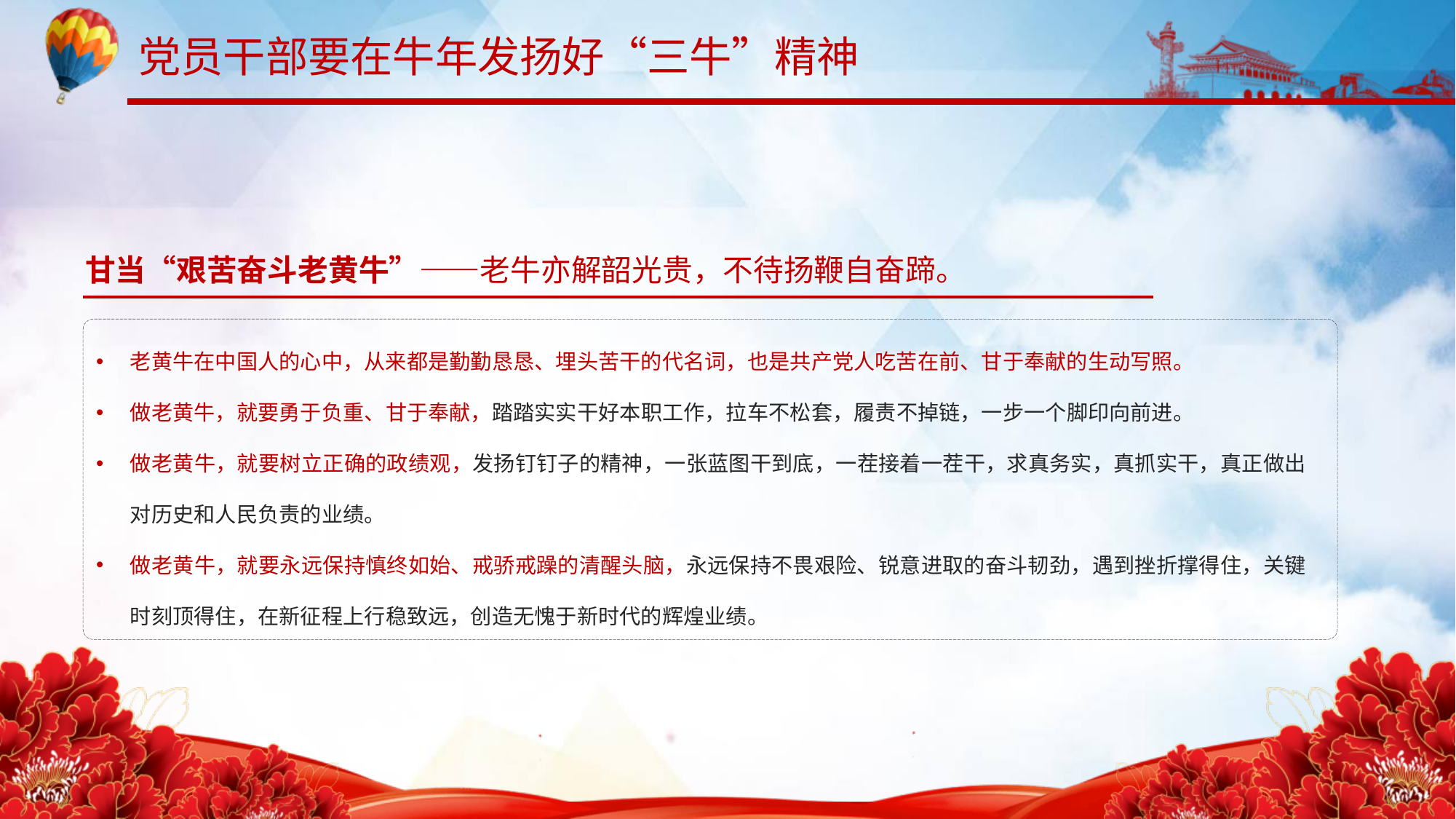

甘当“艰苦奋斗老黄牛”——老牛亦解韶光贵，不待扬鞭自奋蹄。
老黄牛在中国人的心中，从来都是勤勤恳恳、埋头苦干的代名词，也是共产党人吃苦在前、甘于奉献的生动写照。
做老黄牛，就要勇于负重、甘于奉献，踏踏实实干好本职工作，拉车不松套，履责不掉链，一步一个脚印向前进。
做老黄牛，就要树立正确的政绩观，发扬钉钉子的精神，一张蓝图干到底，一茬接着一茬干，求真务实，真抓实干，真正做出对历史和人民负责的业绩。
做老黄牛，就要永远保持慎终如始、戒骄戒躁的清醒头脑，永远保持不畏艰险、锐意进取的奋斗韧劲，遇到挫折撑得住，关键时刻顶得住，在新征程上行稳致远，创造无愧于新时代的辉煌业绩。